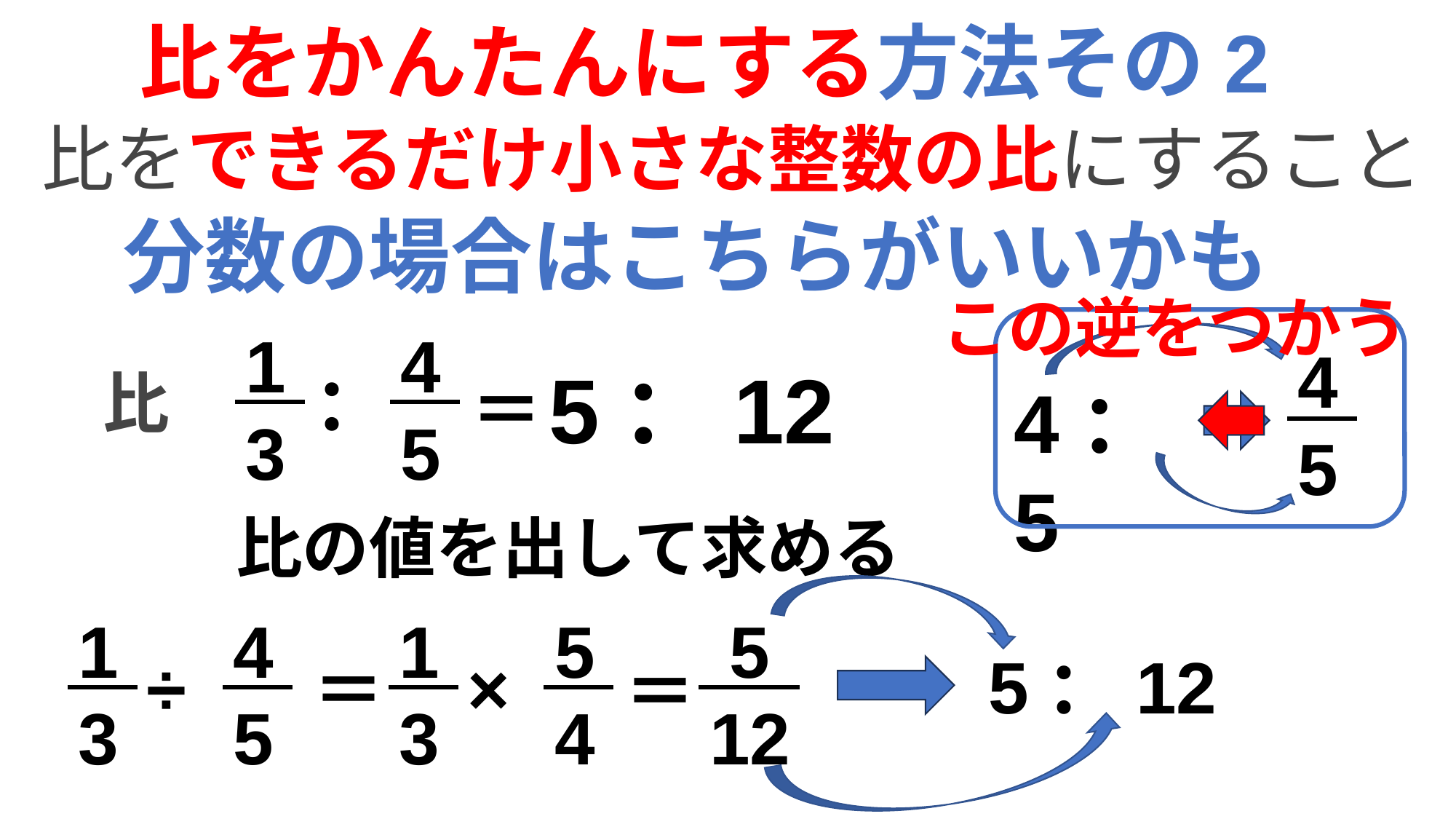

比をかんたんにする方法その2
比をできるだけ小さな整数の比にすること
分数の場合はこちらがいいかも
この逆をつかう

13
45

45
5：12
：
比
＝
4：5

比の値を出して求める

13
45
13
54
 5
12
5：12
÷
×
＝
＝